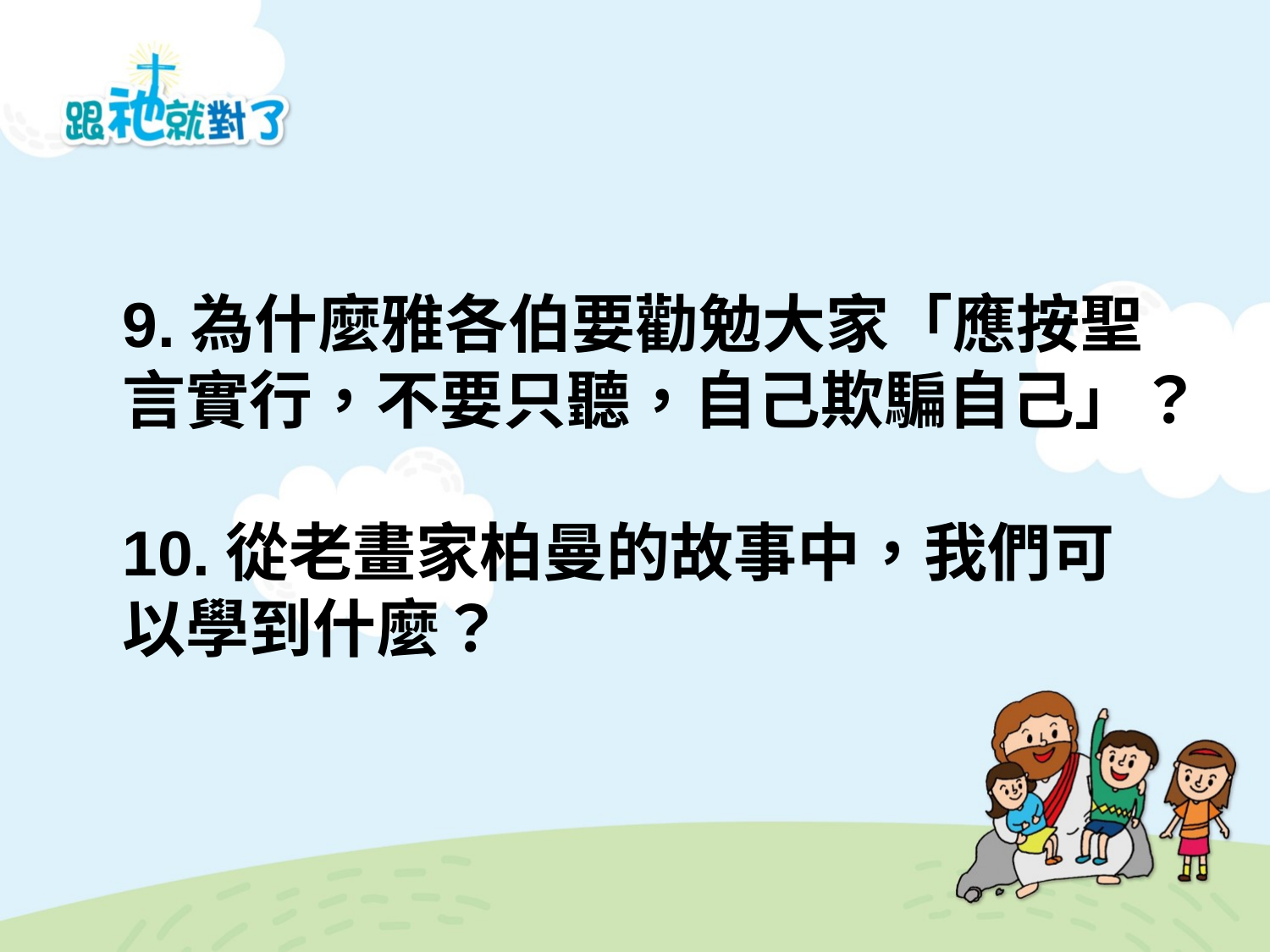

9.為什麼雅各伯要勸勉大家「應按聖言實行，不要只聽，自己欺騙自己」？

10.從老畫家柏曼的故事中，我們可以學到什麼？